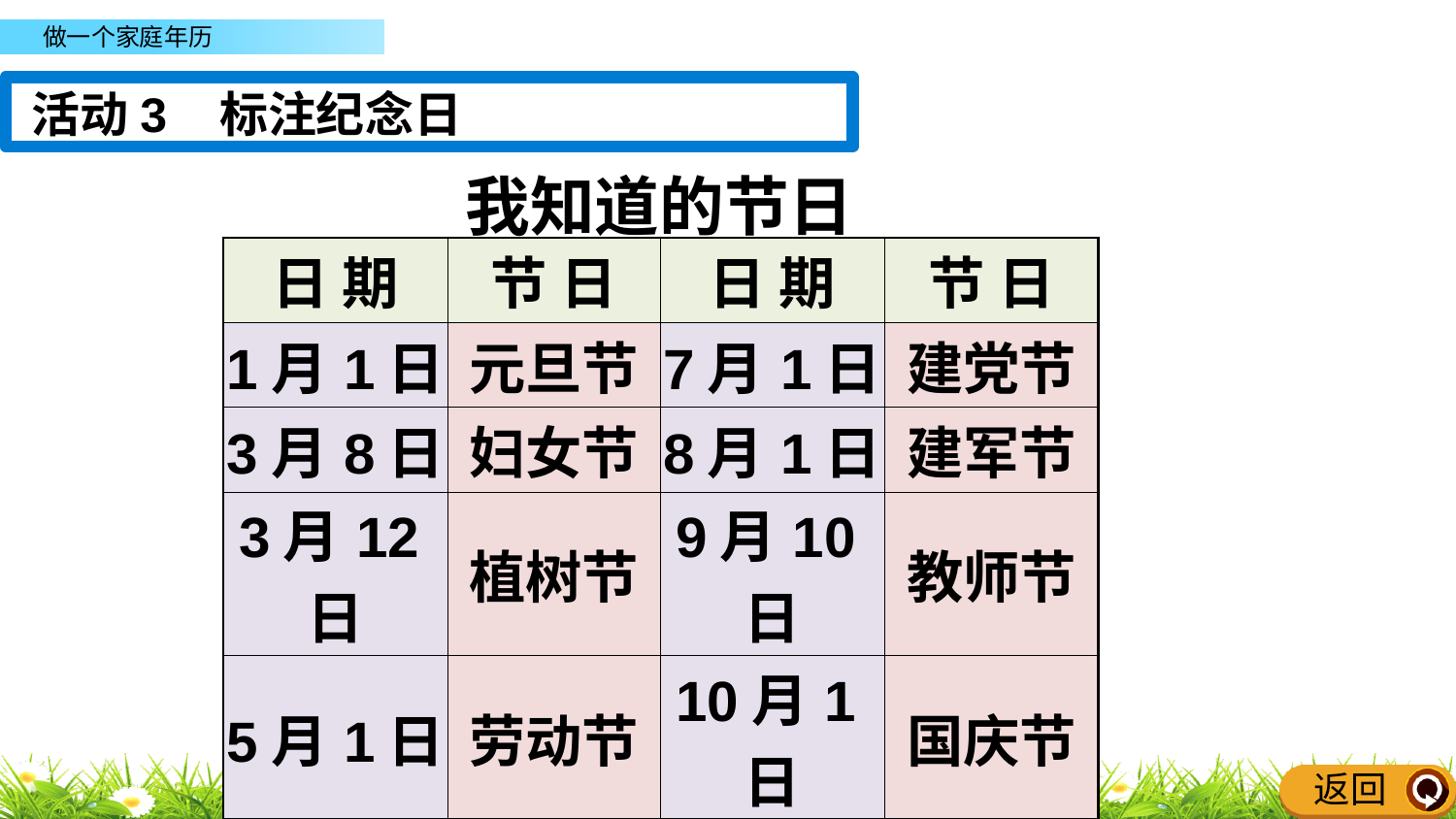

活动3   标注纪念日

我知道的节日
| 日 期 | 节 日 | 日 期 | 节 日 |
| --- | --- | --- | --- |
| 1月1日 | 元旦节 | 7月1日 | 建党节 |
| 3月8日 | 妇女节 | 8月1日 | 建军节 |
| 3月12日 | 植树节 | 9月10日 | 教师节 |
| 5月1日 | 劳动节 | 10月1日 | 国庆节 |
| 6月1日 | 儿童节 |  |  |